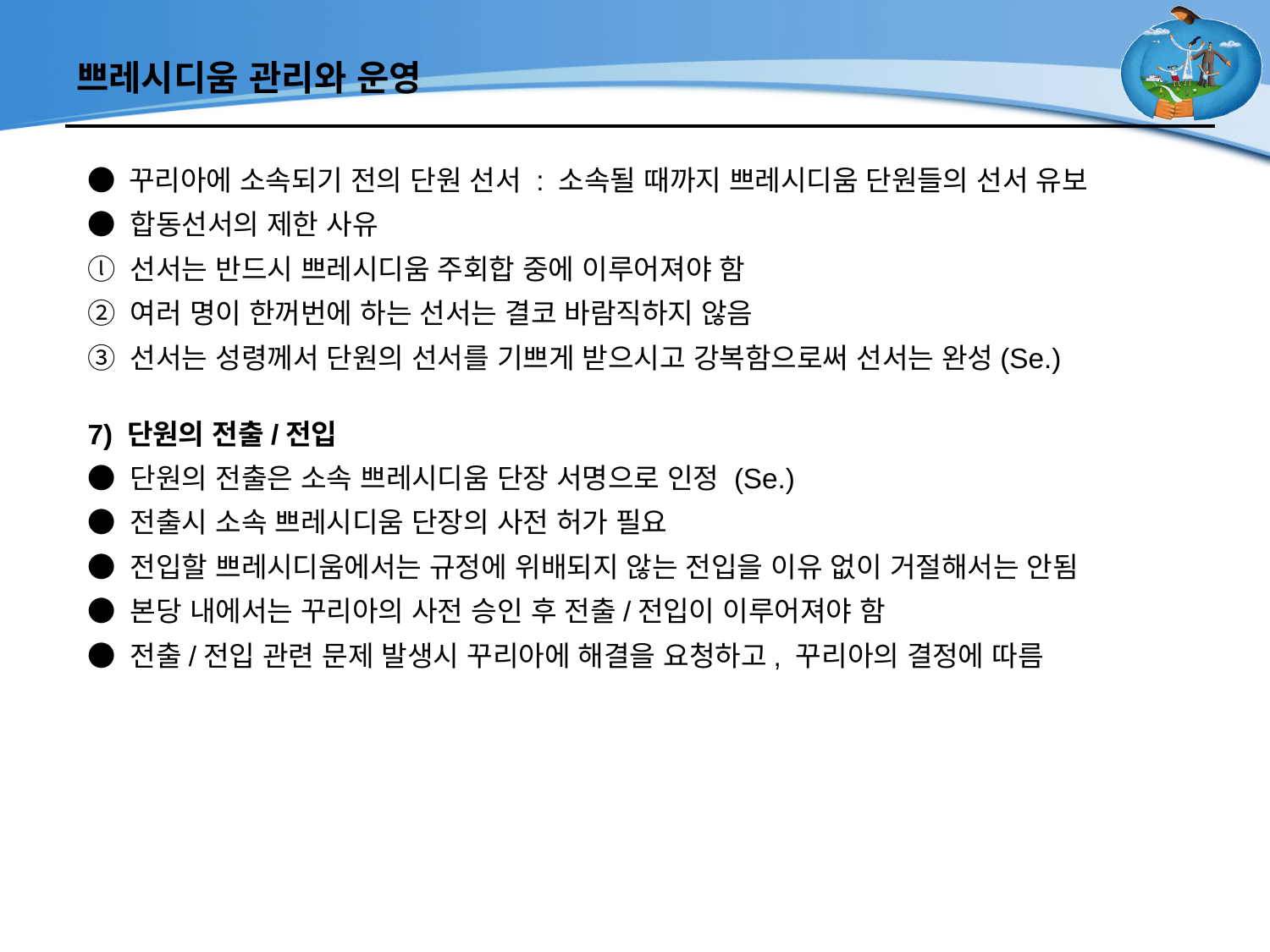

# 쁘레시디움 관리와 운영
● 꾸리아에 소속되기 전의 단원 선서 : 소속될 때까지 쁘레시디움 단원들의 선서 유보
● 합동선서의 제한 사유
ⓛ 선서는 반드시 쁘레시디움 주회합 중에 이루어져야 함
② 여러 명이 한꺼번에 하는 선서는 결코 바람직하지 않음
③ 선서는 성령께서 단원의 선서를 기쁘게 받으시고 강복함으로써 선서는 완성(Se.)

7) 단원의 전출/전입
● 단원의 전출은 소속 쁘레시디움 단장 서명으로 인정 (Se.)
● 전출시 소속 쁘레시디움 단장의 사전 허가 필요
● 전입할 쁘레시디움에서는 규정에 위배되지 않는 전입을 이유 없이 거절해서는 안됨
● 본당 내에서는 꾸리아의 사전 승인 후 전출/전입이 이루어져야 함
● 전출/전입 관련 문제 발생시 꾸리아에 해결을 요청하고, 꾸리아의 결정에 따름